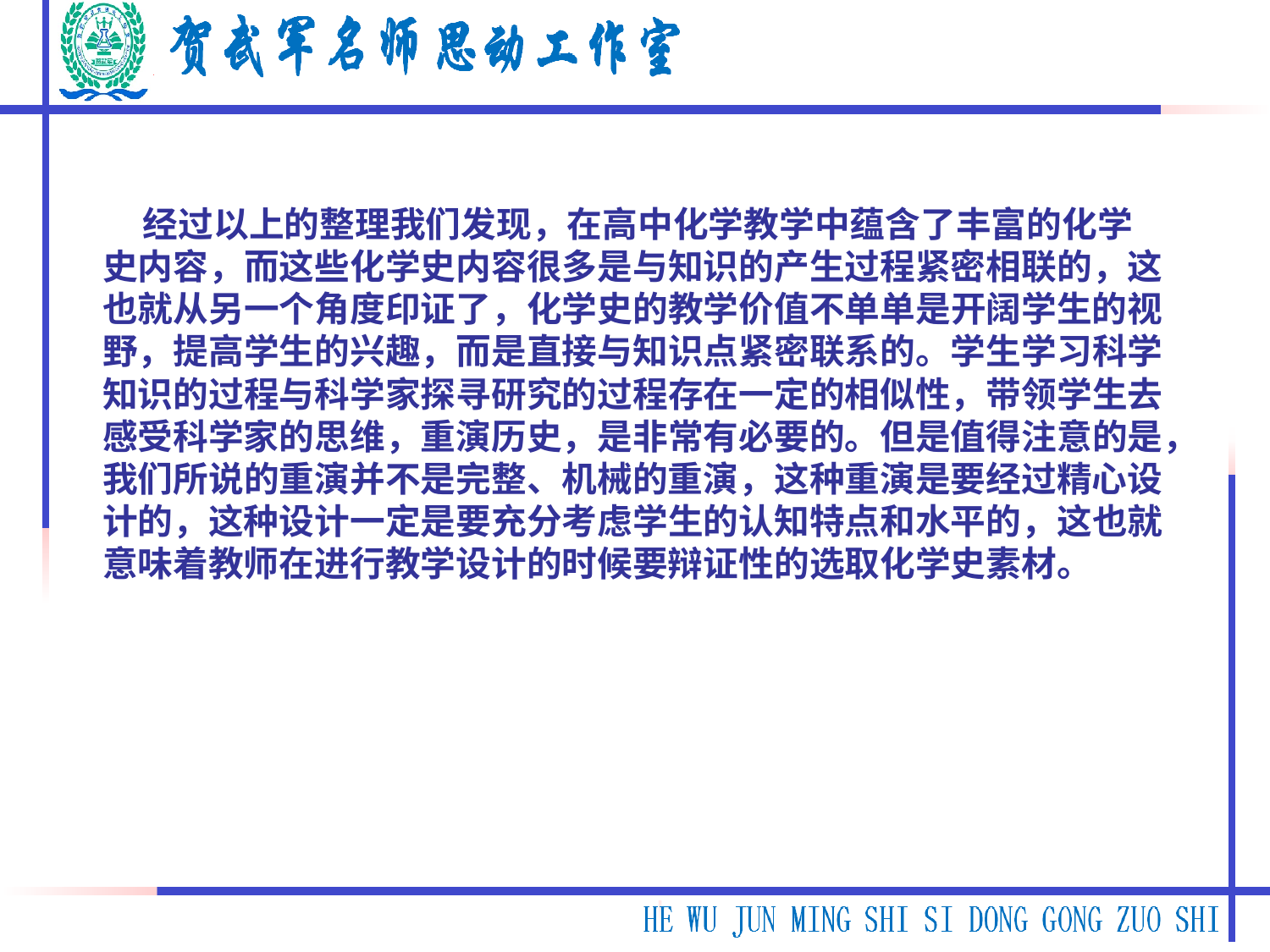

经过以上的整理我们发现，在高中化学教学中蕴含了丰富的化学史内容，而这些化学史内容很多是与知识的产生过程紧密相联的，这也就从另一个角度印证了，化学史的教学价值不单单是开阔学生的视野，提高学生的兴趣，而是直接与知识点紧密联系的。学生学习科学知识的过程与科学家探寻研究的过程存在一定的相似性，带领学生去感受科学家的思维，重演历史，是非常有必要的。但是值得注意的是，我们所说的重演并不是完整、机械的重演，这种重演是要经过精心设计的，这种设计一定是要充分考虑学生的认知特点和水平的，这也就意味着教师在进行教学设计的时候要辩证性的选取化学史素材。